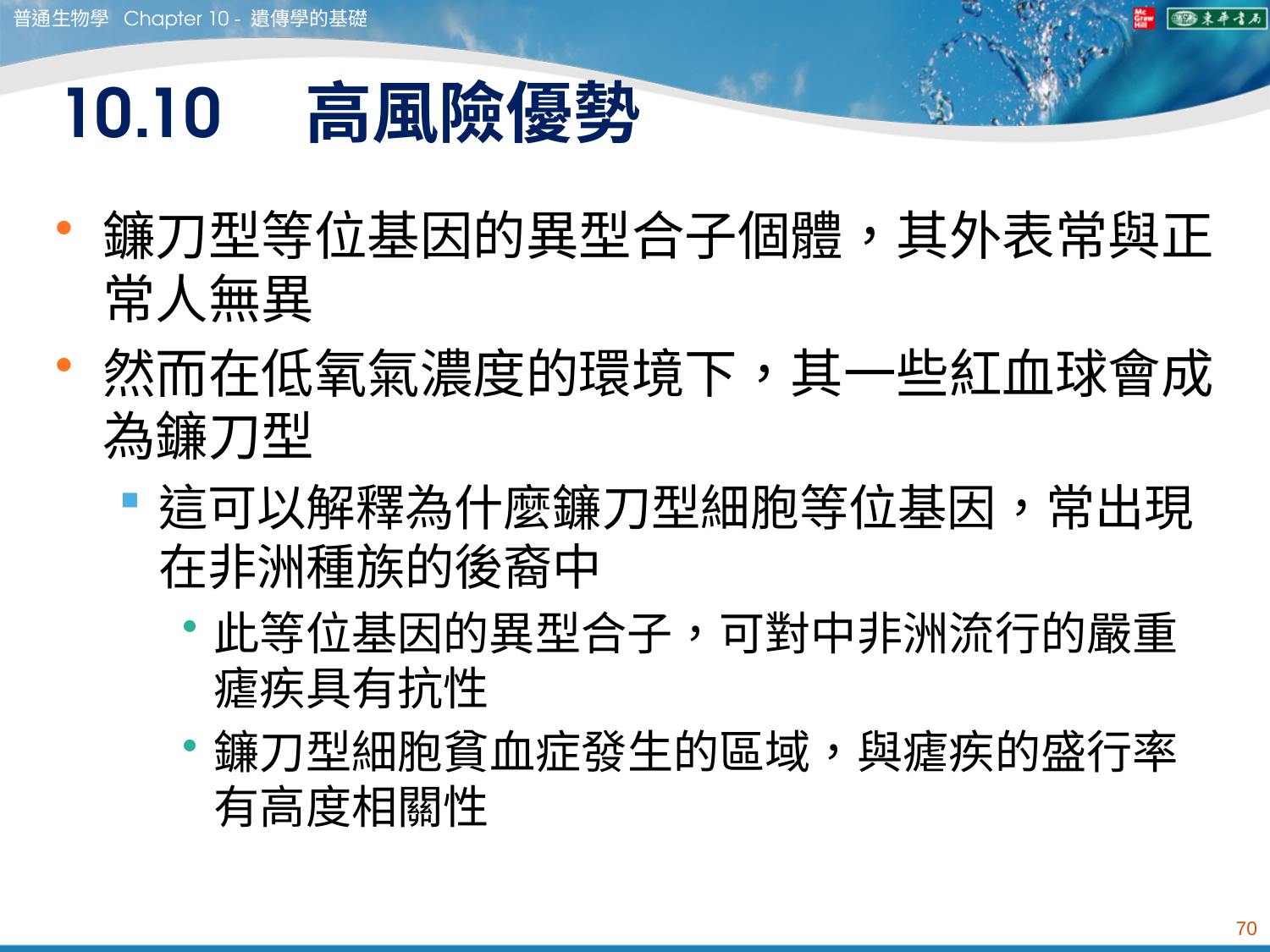

普通生物學  Chapter 10 - 遺傳學的基礎
# 10.10　高風險優勢
鐮刀型等位基因的異型合子個體，其外表常與正常人無異
然而在低氧氣濃度的環境下，其一些紅血球會成為鐮刀型
這可以解釋為什麼鐮刀型細胞等位基因，常出現在非洲種族的後裔中
此等位基因的異型合子，可對中非洲流行的嚴重瘧疾具有抗性
鐮刀型細胞貧血症發生的區域，與瘧疾的盛行率有高度相關性
70